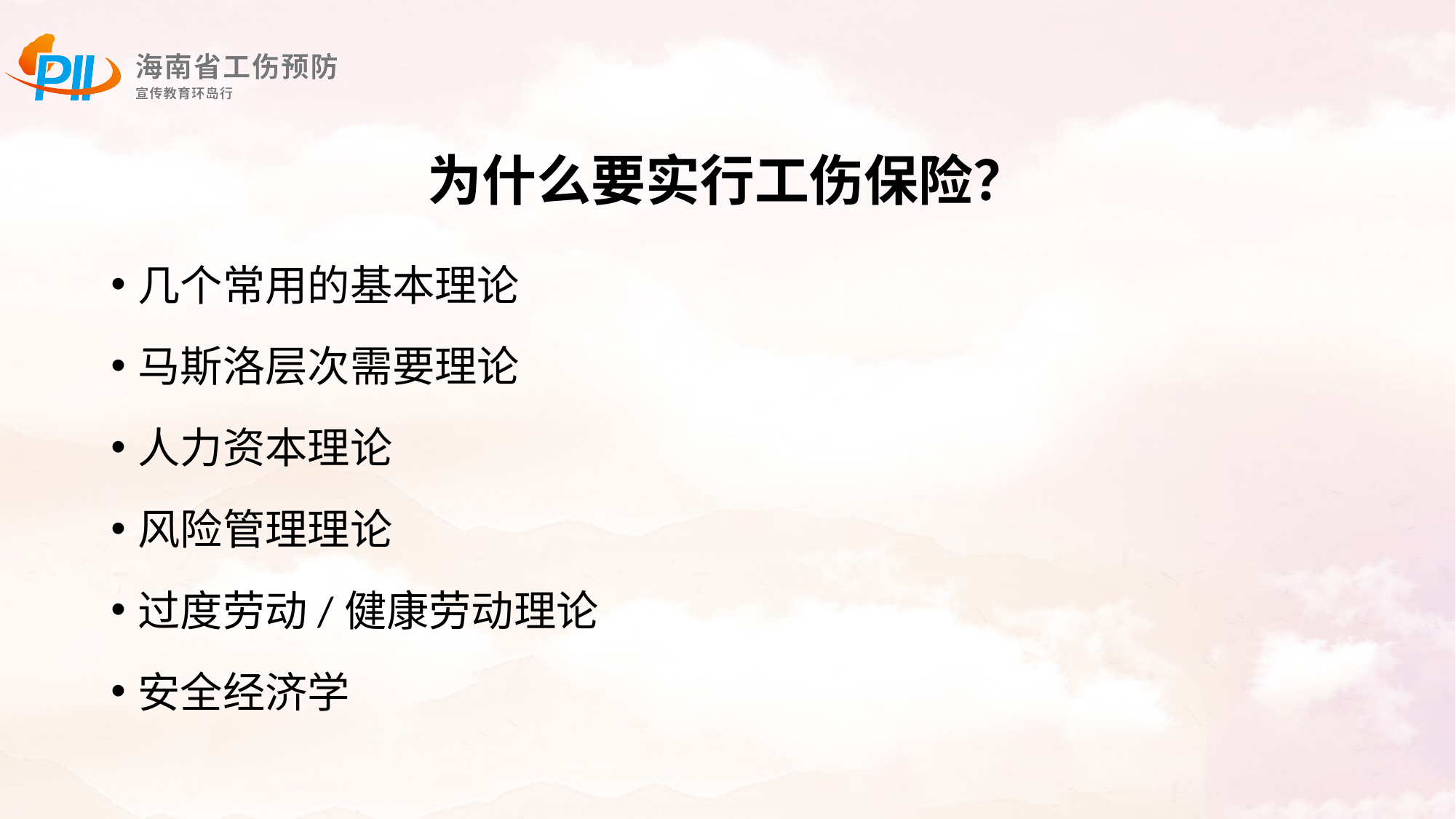

# 为什么要实行工伤保险？
几个常用的基本理论
马斯洛层次需要理论
人力资本理论
风险管理理论
过度劳动/健康劳动理论
安全经济学